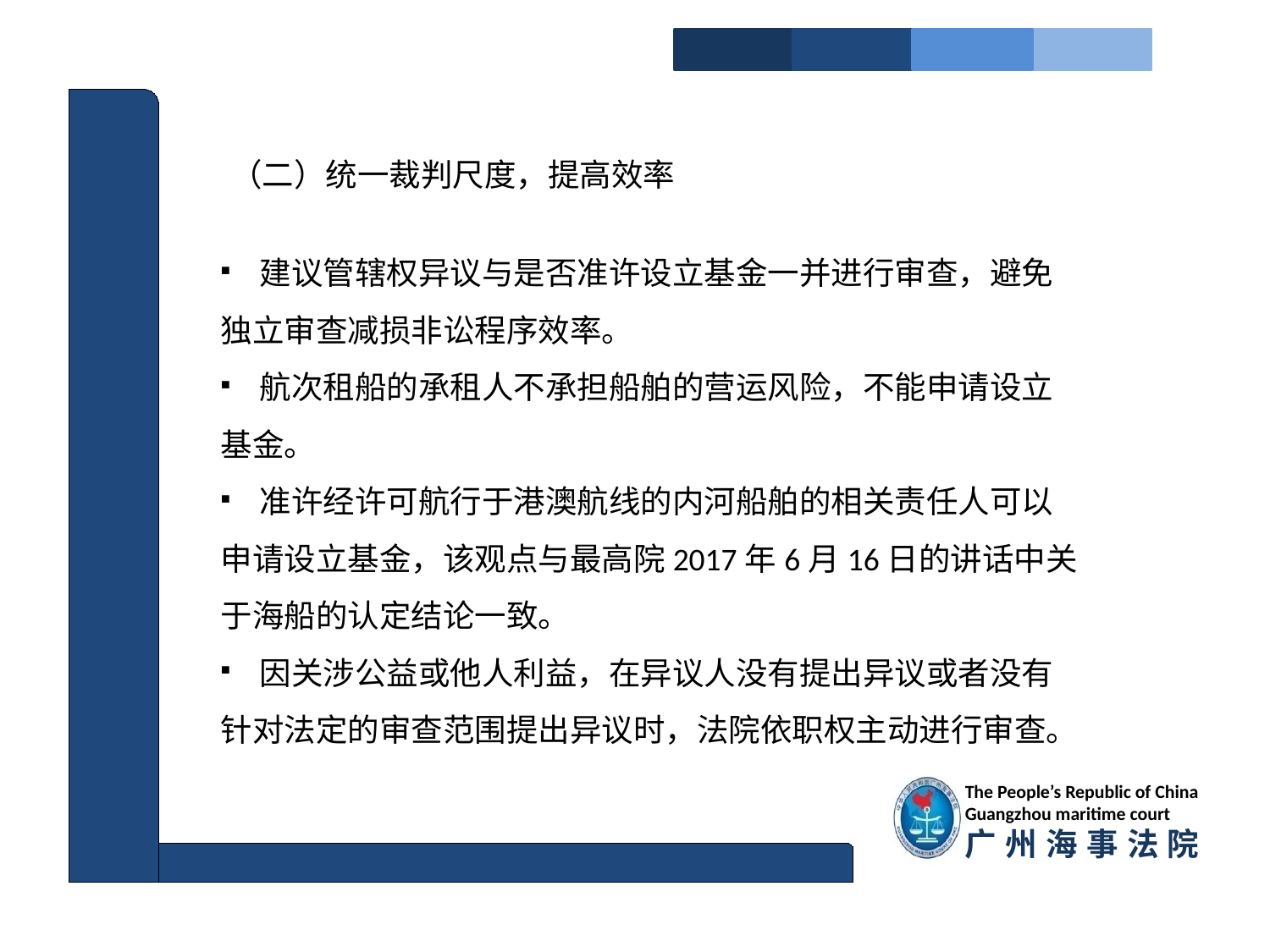

（二）统一裁判尺度，提高效率
   建议管辖权异议与是否准许设立基金一并进行审查，避免独立审查减损非讼程序效率。
   航次租船的承租人不承担船舶的营运风险，不能申请设立基金。
   准许经许可航行于港澳航线的内河船舶的相关责任人可以申请设立基金，该观点与最高院2017年6月16日的讲话中关于海船的认定结论一致。
   因关涉公益或他人利益，在异议人没有提出异议或者没有针对法定的审查范围提出异议时，法院依职权主动进行审查。